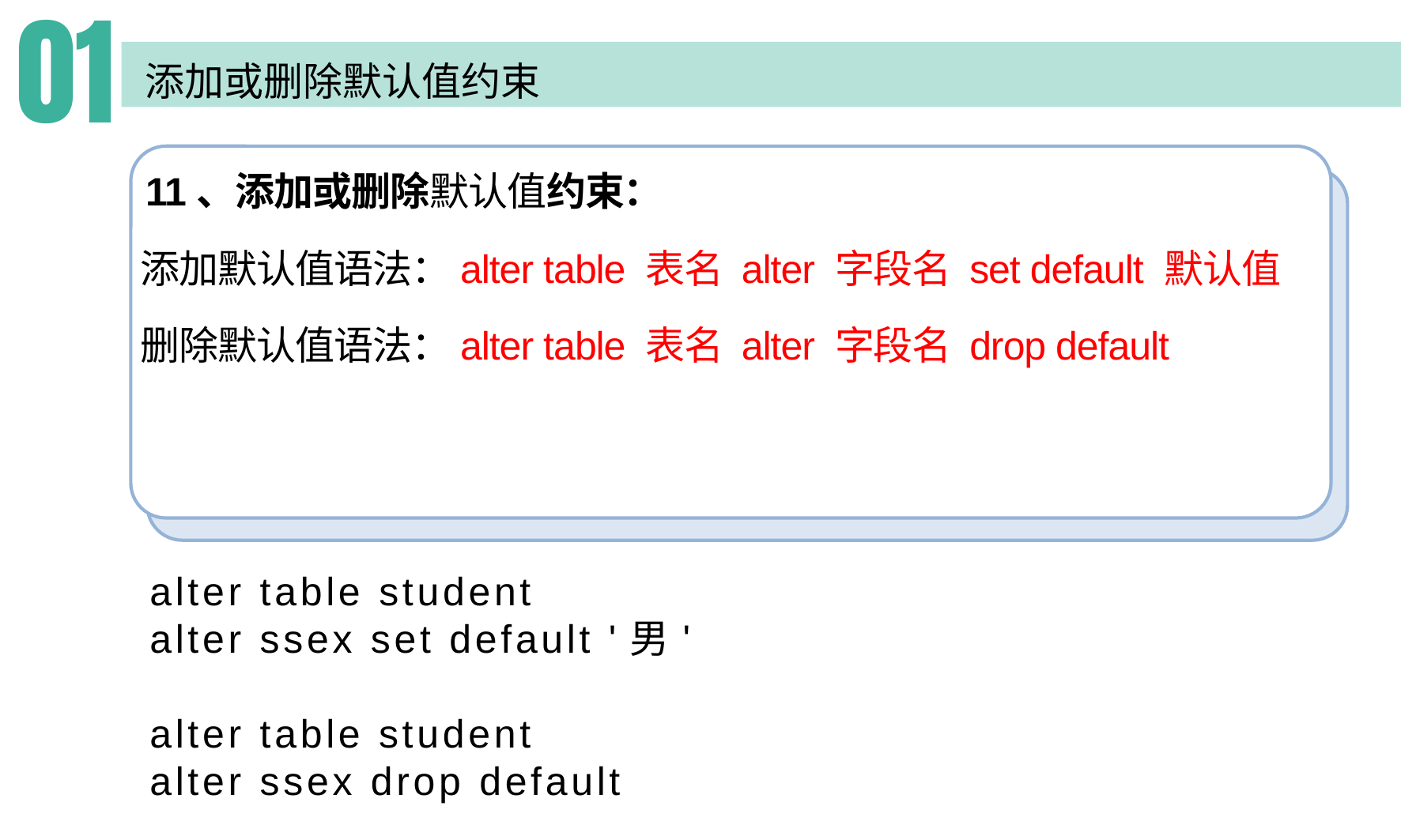

01

添加或删除默认值约束

11、添加或删除默认值约束：
添加默认值语法：alter table 表名 alter 字段名 set default 默认值
删除默认值语法：alter table 表名 alter 字段名 drop default
alter table student
alter ssex set default '男'

alter table student
alter ssex drop default